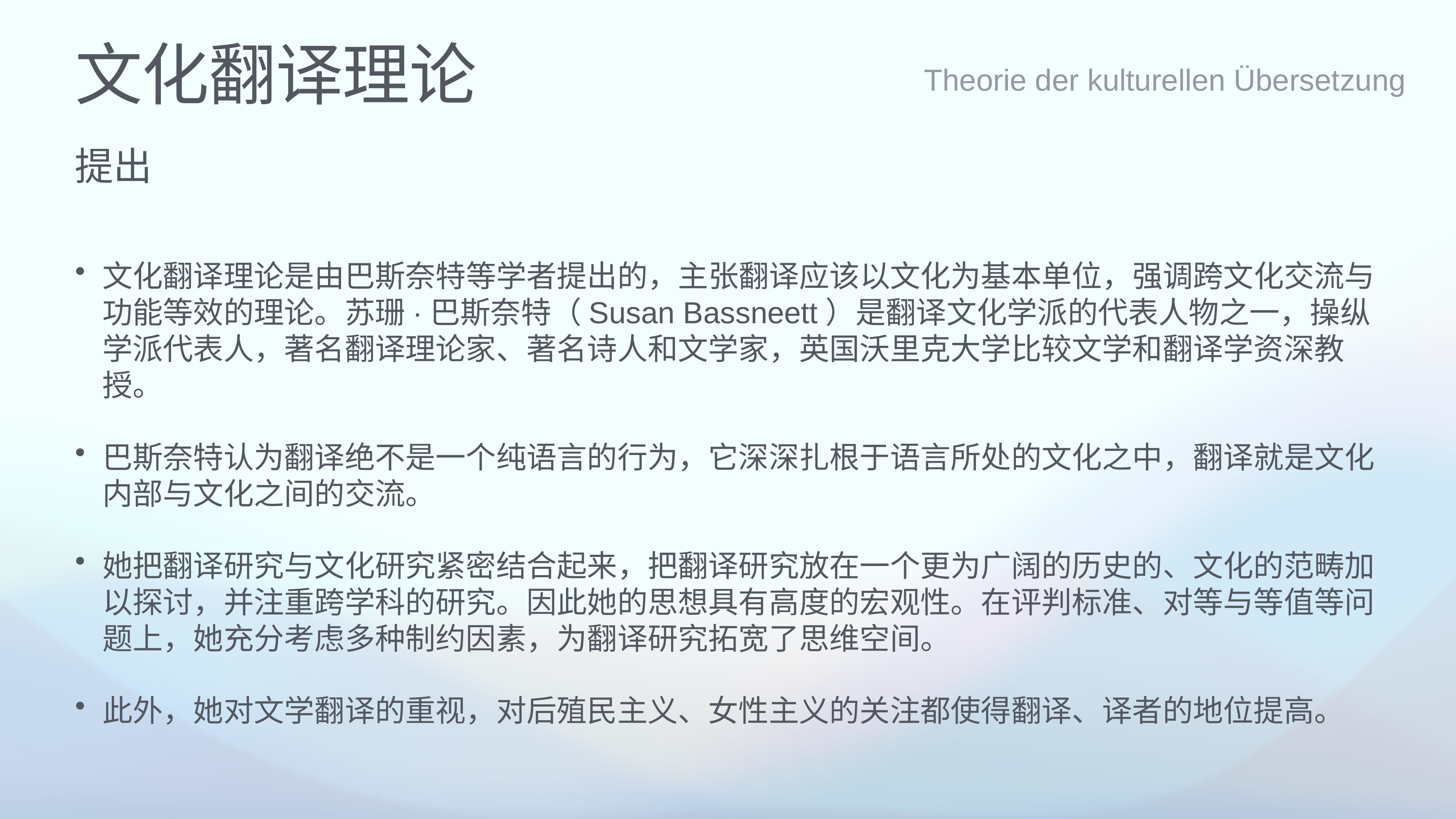

# 文化翻译理论
Theorie der kulturellen Übersetzung
提出
文化翻译理论是由巴斯奈特等学者提出的，主张翻译应该以文化为基本单位，强调跨文化交流与功能等效的理论。苏珊·巴斯奈特（Susan Bassneett）是翻译文化学派的代表人物之一，操纵学派代表人，著名翻译理论家、著名诗人和文学家，英国沃里克大学比较文学和翻译学资深教授。
巴斯奈特认为翻译绝不是一个纯语言的行为，它深深扎根于语言所处的文化之中，翻译就是文化内部与文化之间的交流。
她把翻译研究与文化研究紧密结合起来，把翻译研究放在一个更为广阔的历史的、文化的范畴加以探讨，并注重跨学科的研究。因此她的思想具有高度的宏观性。在评判标准、对等与等值等问题上，她充分考虑多种制约因素，为翻译研究拓宽了思维空间。
此外，她对文学翻译的重视，对后殖民主义、女性主义的关注都使得翻译、译者的地位提高。